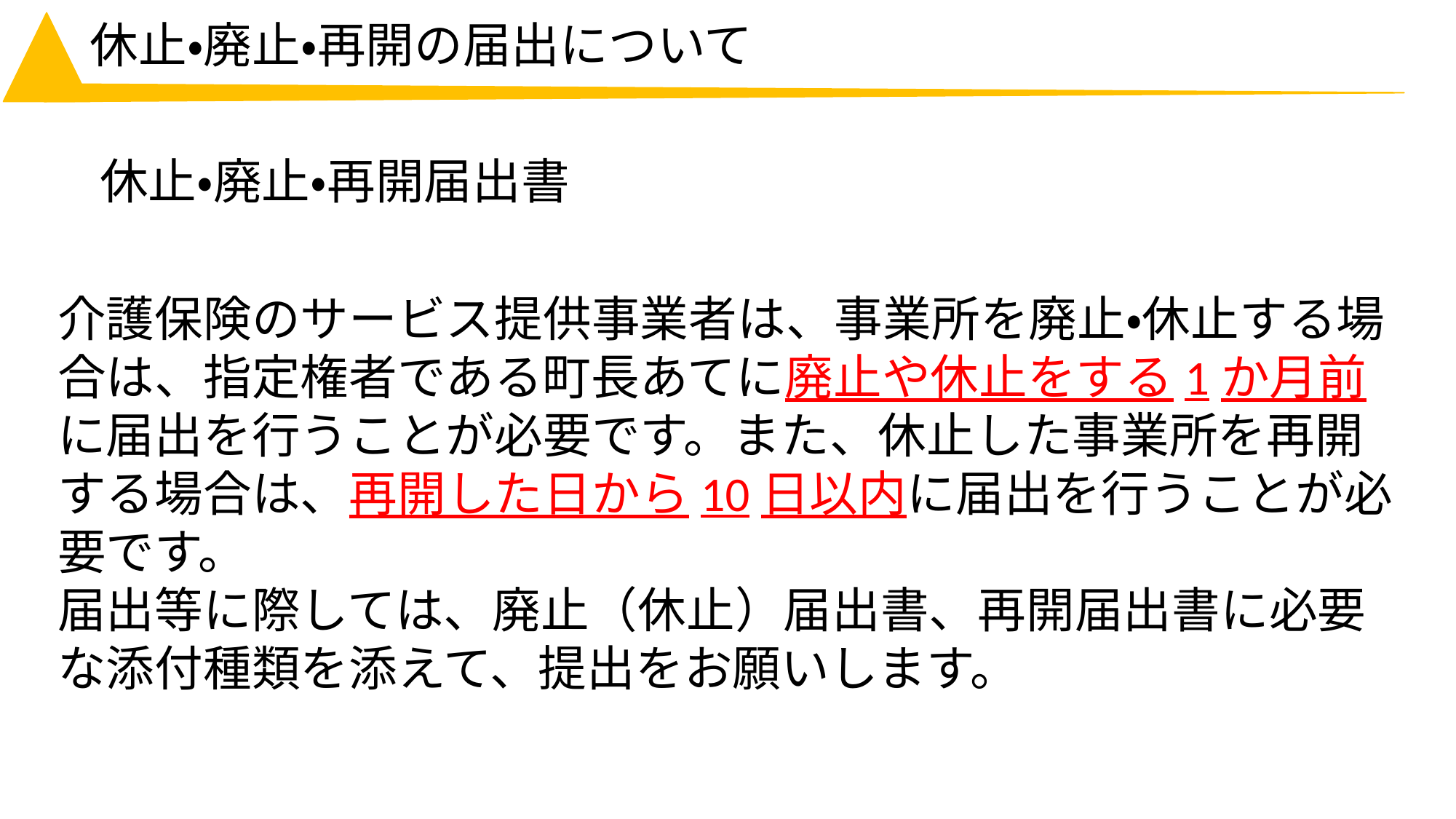

# 休止・廃止・再開の届出について
休止・廃止・再開届出書
介護保険のサービス提供事業者は、事業所を廃止・休止する場合は、指定権者である町長あてに廃止や休止をする1か月前に届出を行うことが必要です。また、休止した事業所を再開する場合は、再開した日から10日以内に届出を行うことが必要です。
届出等に際しては、廃止（休止）届出書、再開届出書に必要な添付種類を添えて、提出をお願いします。